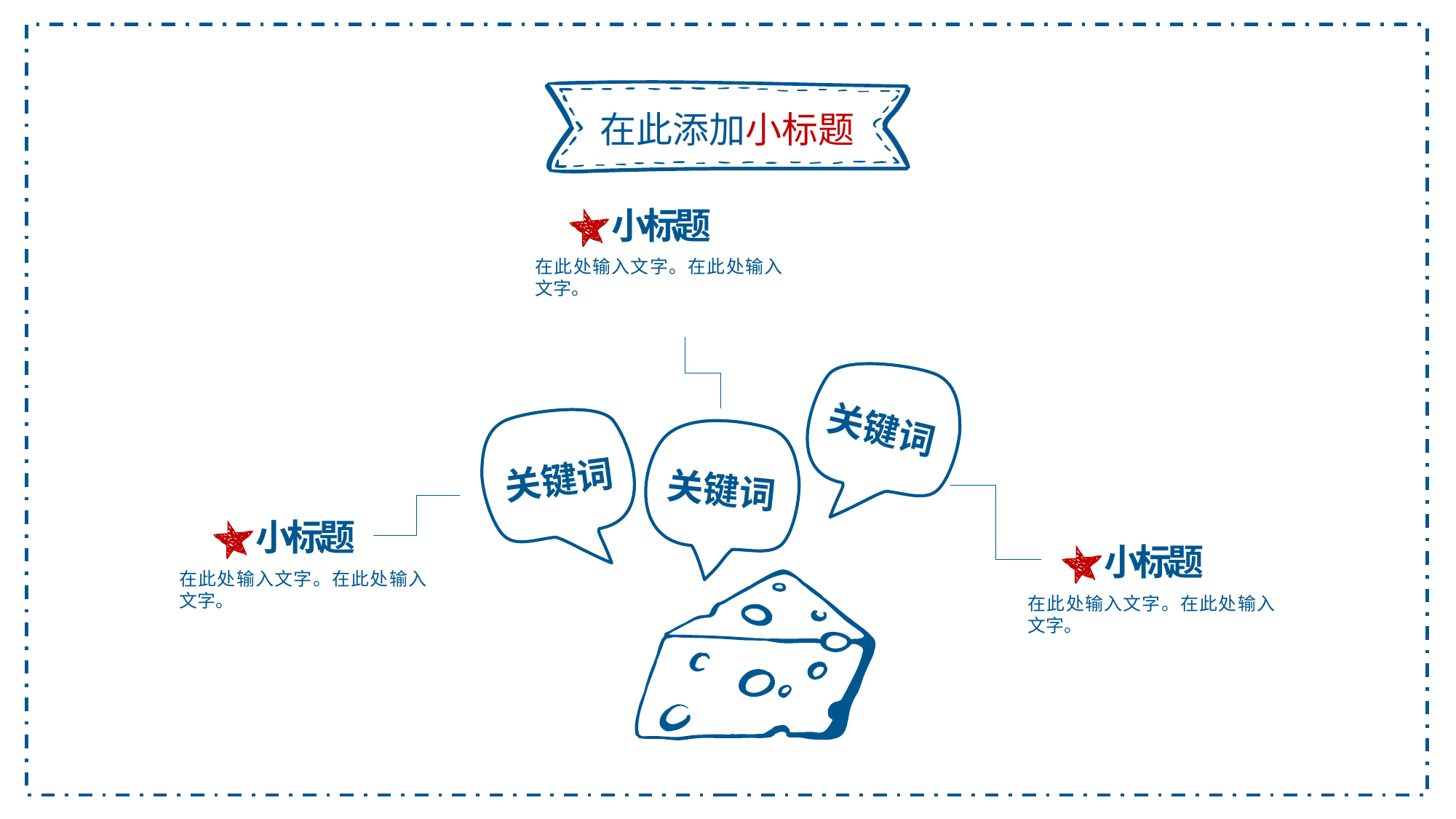

在此添加小标题
小标题

在此处输入文字。在此处输入文字。

关键词

关键词
关键词
小标题

小标题

在此处输入文字。在此处输入文字。

在此处输入文字。在此处输入文字。